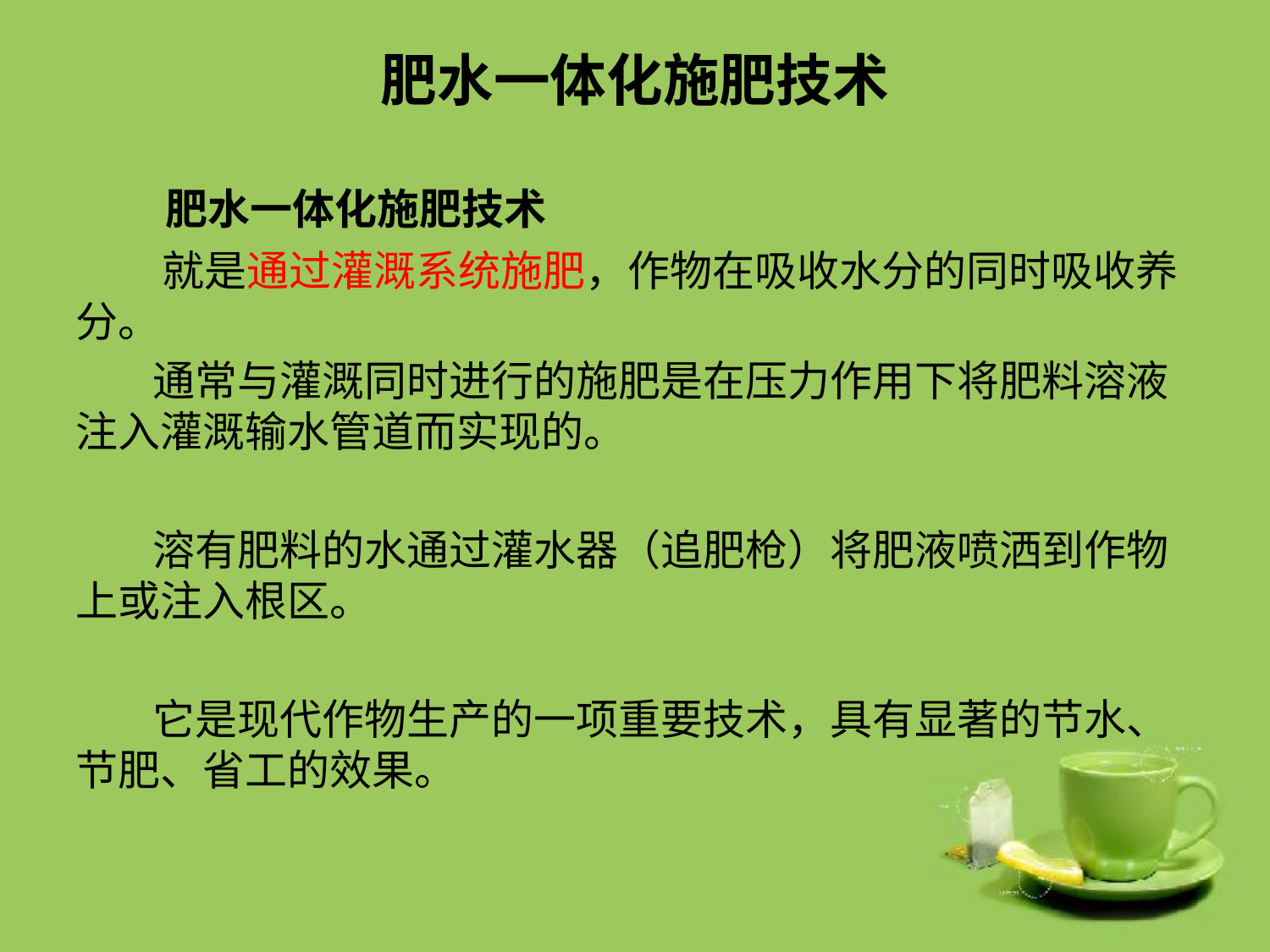

# 肥水一体化施肥技术
      肥水一体化施肥技术
        就是通过灌溉系统施肥，作物在吸收水分的同时吸收养分。
       通常与灌溉同时进行的施肥是在压力作用下将肥料溶液注入灌溉输水管道而实现的。

       溶有肥料的水通过灌水器（追肥枪）将肥液喷洒到作物上或注入根区。

       它是现代作物生产的一项重要技术，具有显著的节水、节肥、省工的效果。